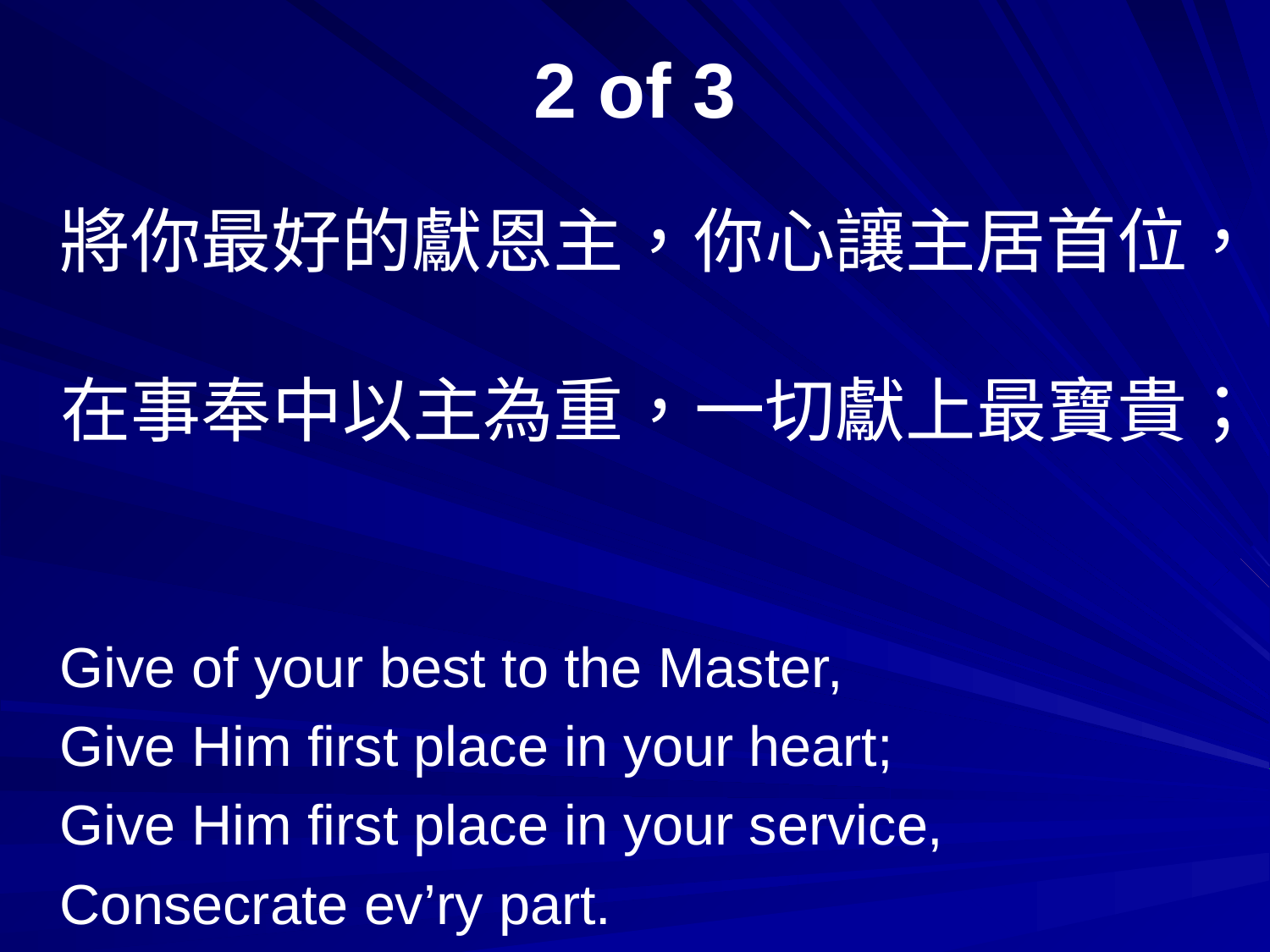

# 2 of 3
將你最好的獻恩主，你心讓主居首位，
在事奉中以主為重，一切獻上最寶貴；
Give of your best to the Master,
Give Him first place in your heart;
Give Him first place in your service,
Consecrate ev’ry part.